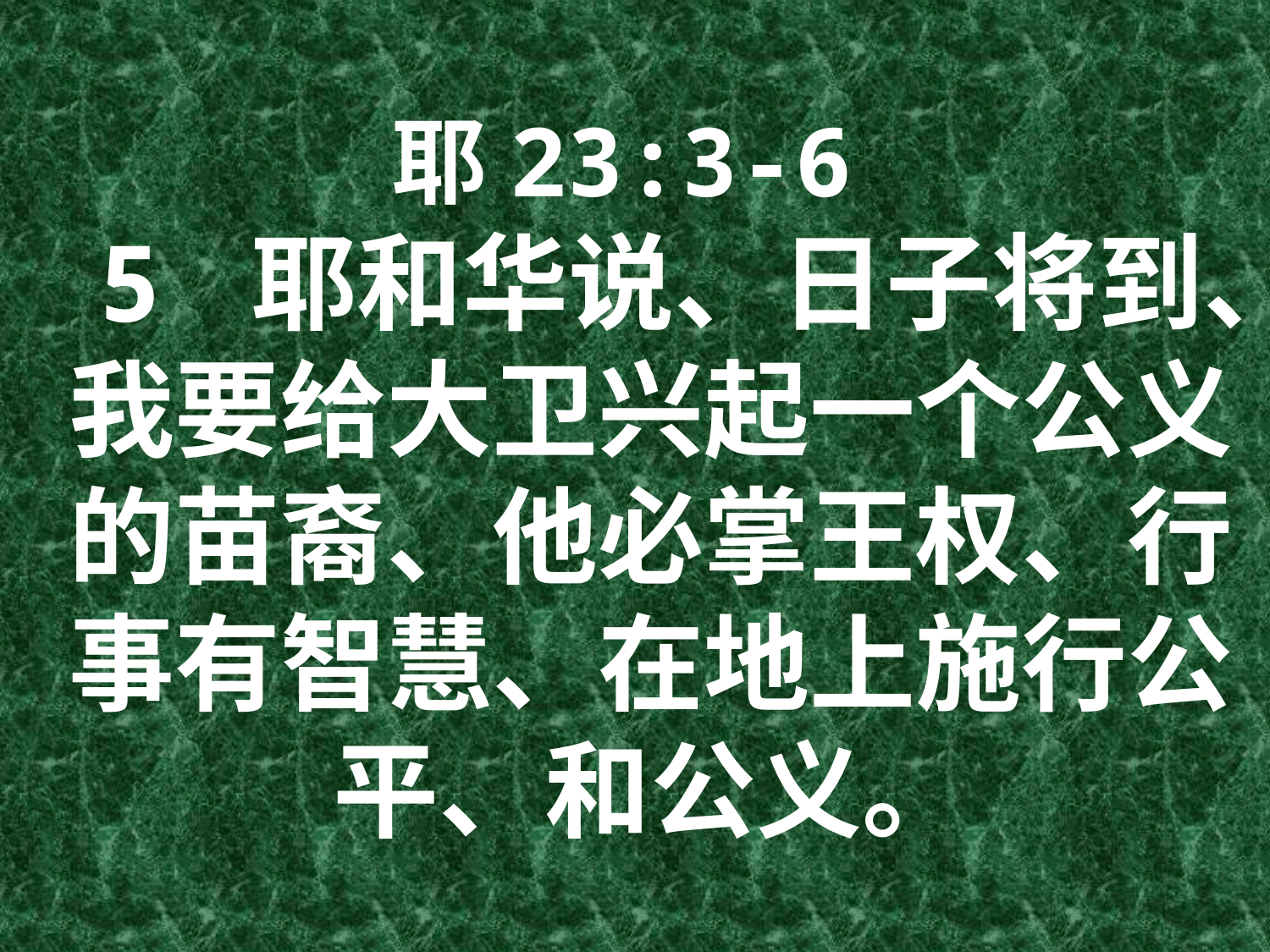

# 耶23:3-6 5 耶和华说、日子将到、我要给大卫兴起一个公义的苗裔、他必掌王权、行事有智慧、在地上施行公平、和公义。